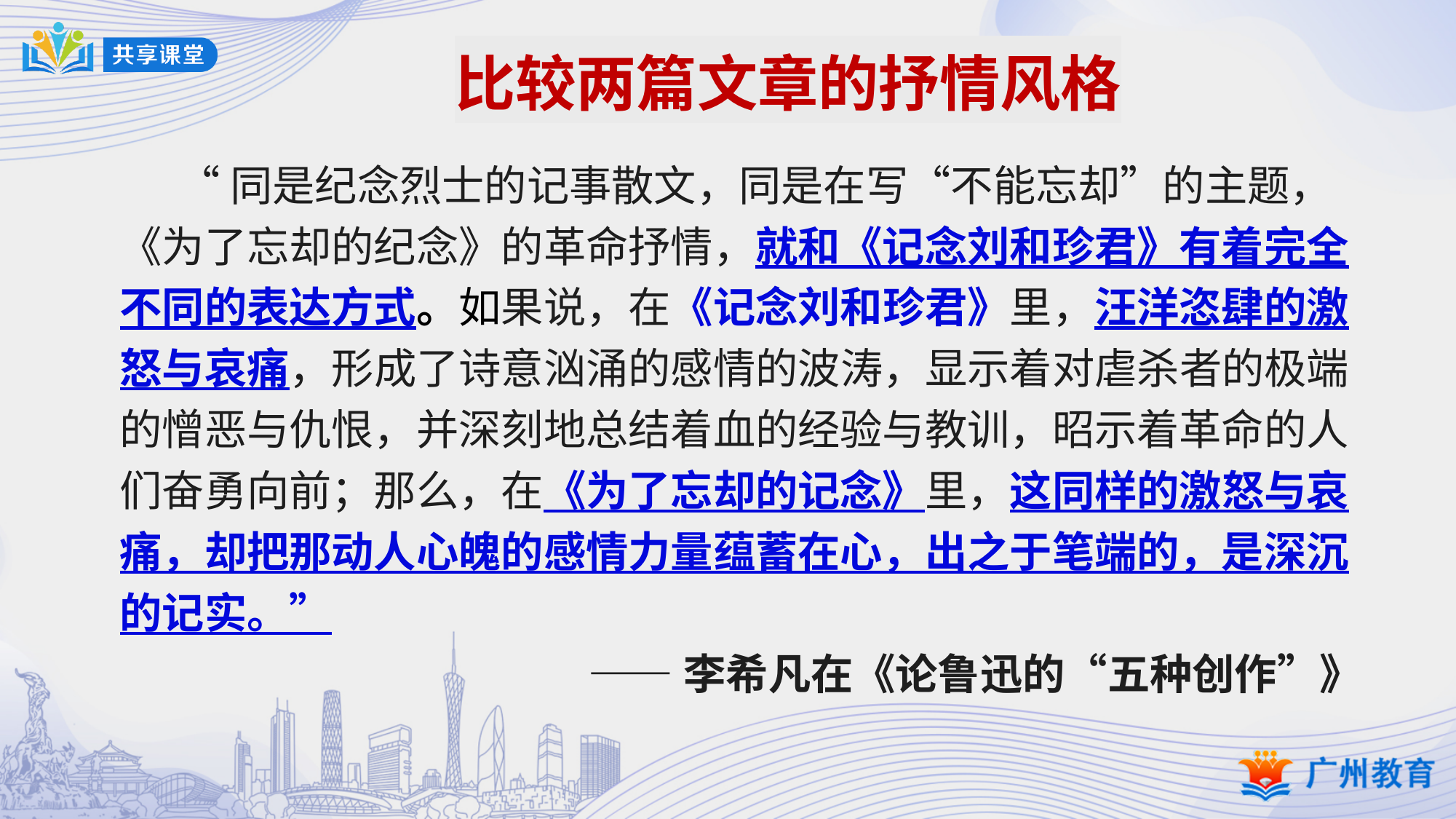

比较两篇文章的抒情风格
      “同是纪念烈士的记事散文，同是在写“不能忘却”的主题，《为了忘却的纪念》的革命抒情，就和《记念刘和珍君》有着完全不同的表达方式。如果说，在《记念刘和珍君》里，汪洋恣肆的激怒与哀痛，形成了诗意汹涌的感情的波涛，显示着对虐杀者的极端的憎恶与仇恨，并深刻地总结着血的经验与教训，昭示着革命的人们奋勇向前；那么，在《为了忘却的记念》里，这同样的激怒与哀痛，却把那动人心魄的感情力量蕴蓄在心，出之于笔端的，是深沉的记实。”
——李希凡在《论鲁迅的“五种创作”》